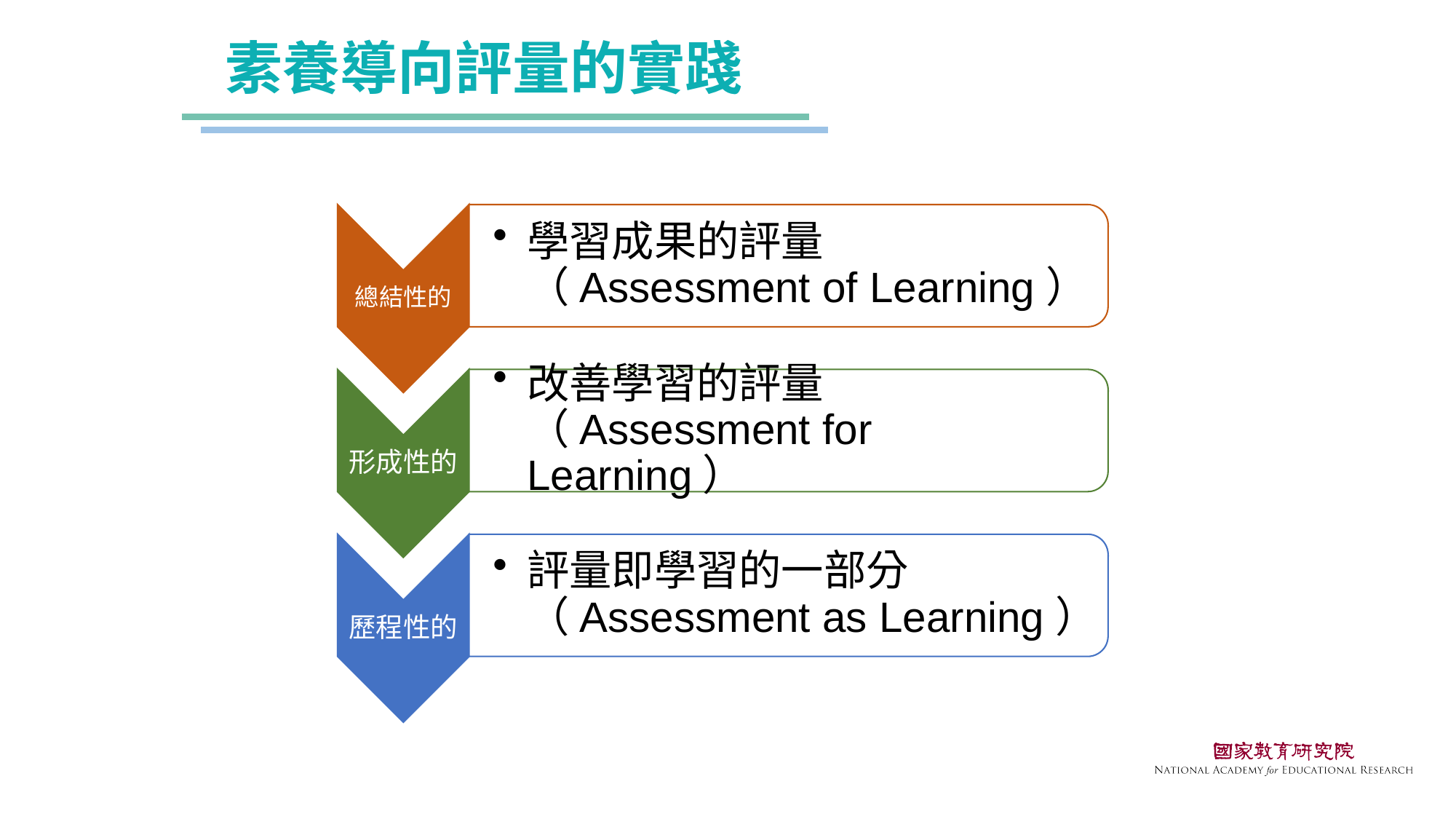

素養導向評量的實踐
總結性的
學習成果的評量   （Assessment of Learning）
形成性的
改善學習的評量   （Assessment for Learning）
歷程性的
評量即學習的一部分（Assessment as Learning）